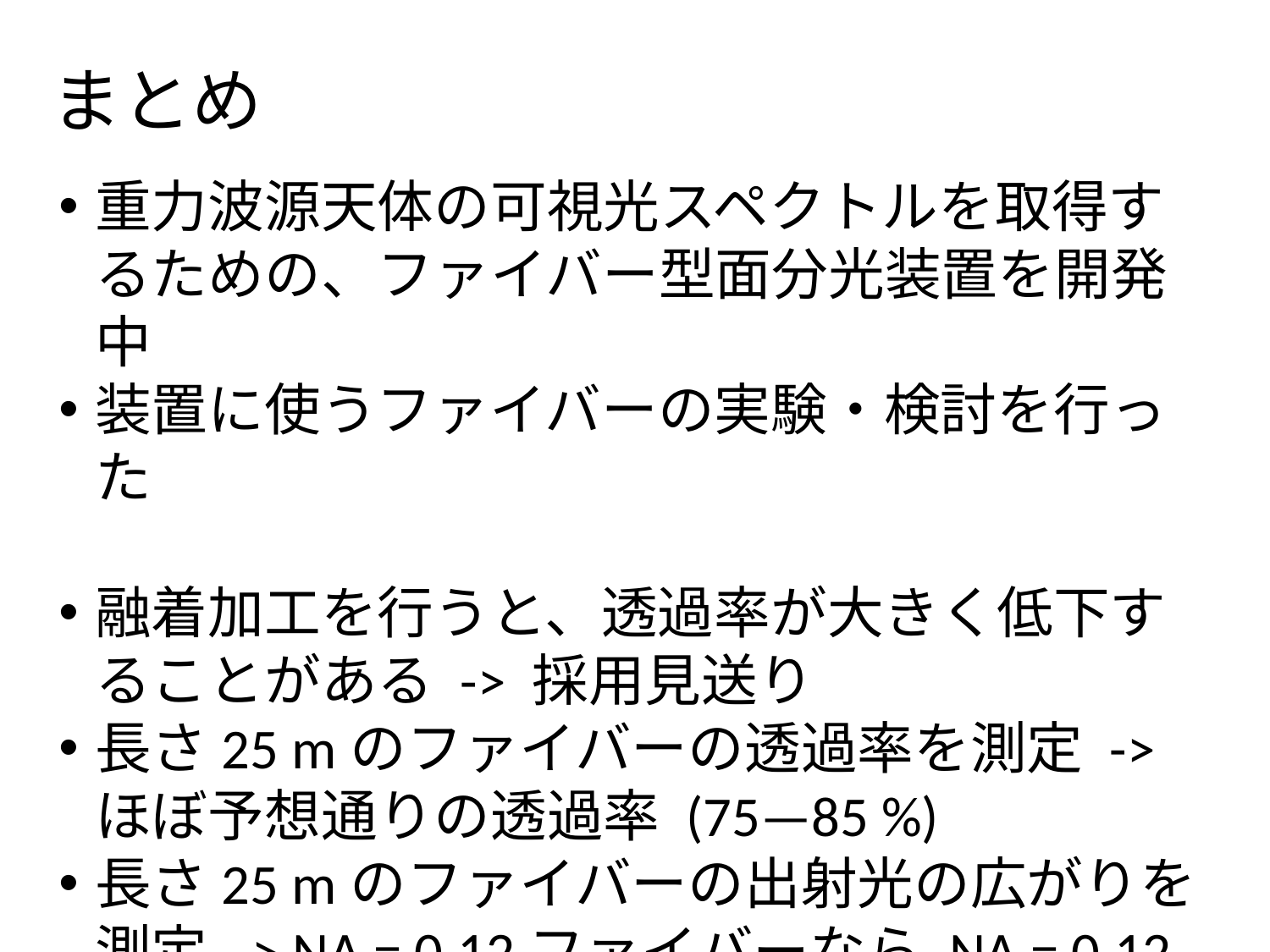

まとめ
重力波源天体の可視光スペクトルを取得するための、ファイバー型面分光装置を開発中
装置に使うファイバーの実験・検討を行った

融着加工を行うと、透過率が大きく低下することがある -> 採用見送り
長さ25 mのファイバーの透過率を測定 -> ほぼ予想通りの透過率 (75—85 %)
長さ25 mのファイバーの出射光の広がりを測定 -> NA = 0.12ファイバーなら NA = 0.12に収まる